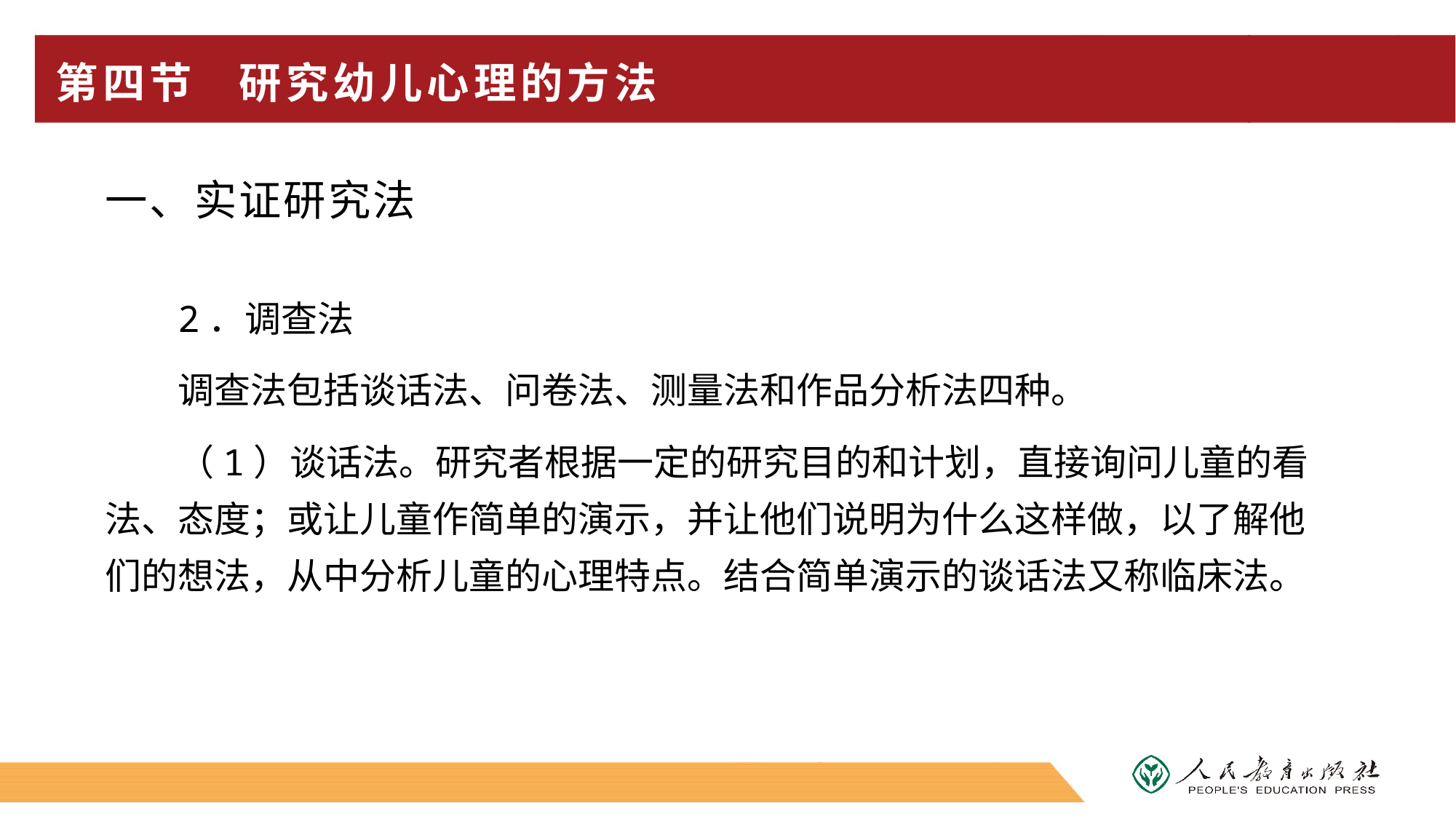

# 第四节   研究幼儿心理的方法
一、实证研究法
2．调查法
调查法包括谈话法、问卷法、测量法和作品分析法四种。
（1）谈话法。研究者根据一定的研究目的和计划，直接询问儿童的看法、态度；或让儿童作简单的演示，并让他们说明为什么这样做，以了解他们的想法，从中分析儿童的心理特点。结合简单演示的谈话法又称临床法。